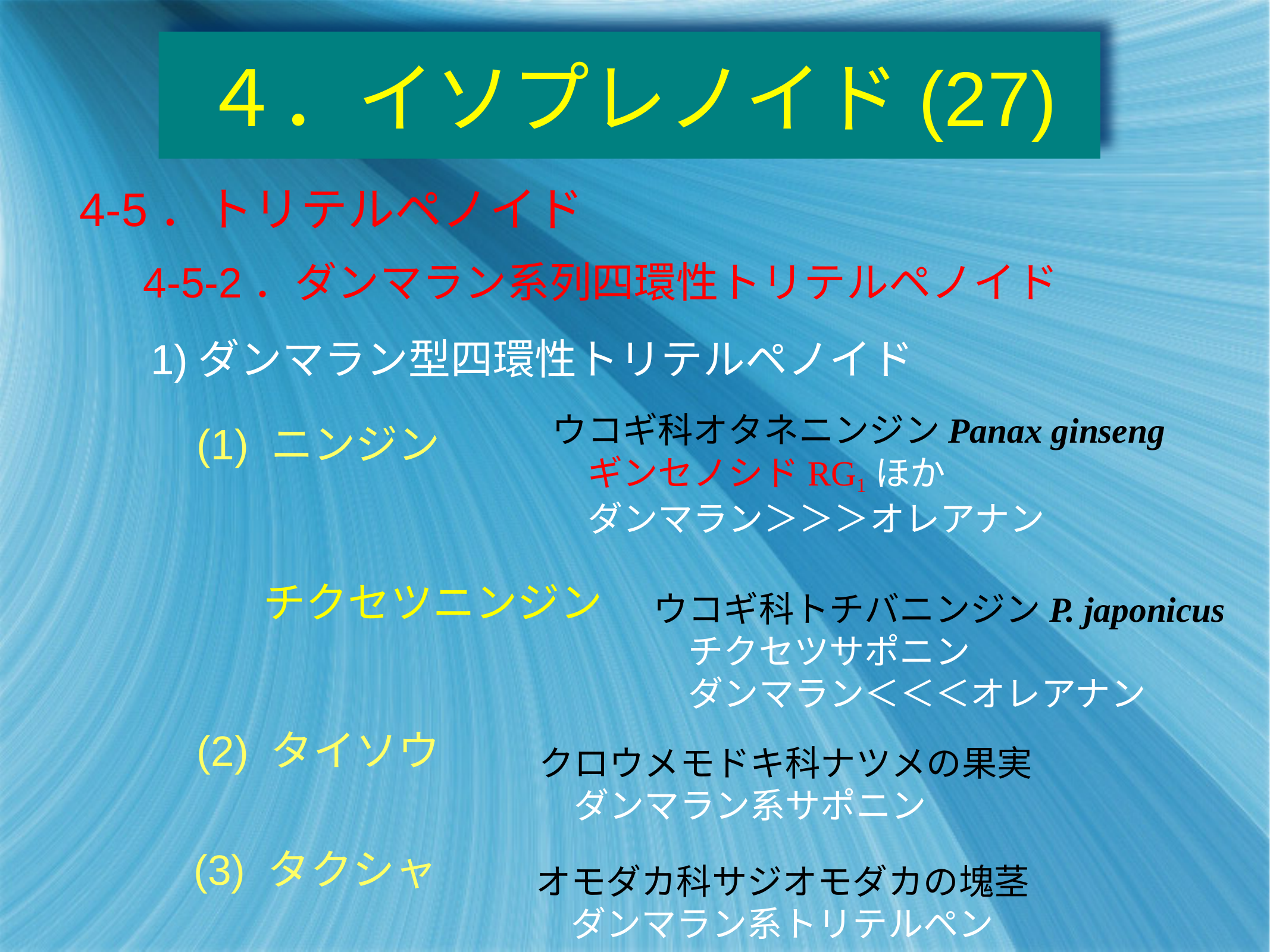

# ４．イソプレノイド(27)
4-5．トリテルペノイド
4-5-2．ダンマラン系列四環性トリテルペノイド
1)ダンマラン型四環性トリテルペノイド
ウコギ科オタネニンジンPanax ginseng
　ギンセノシドRG1ほか
　ダンマラン＞＞＞オレアナン
(1) ニンジン
チクセツニンジン
ウコギ科トチバニンジンP. japonicus
　チクセツサポニン
　ダンマラン＜＜＜オレアナン
(2) タイソウ
クロウメモドキ科ナツメの果実
　ダンマラン系サポニン
(3) タクシャ
オモダカ科サジオモダカの塊茎
　ダンマラン系トリテルペン